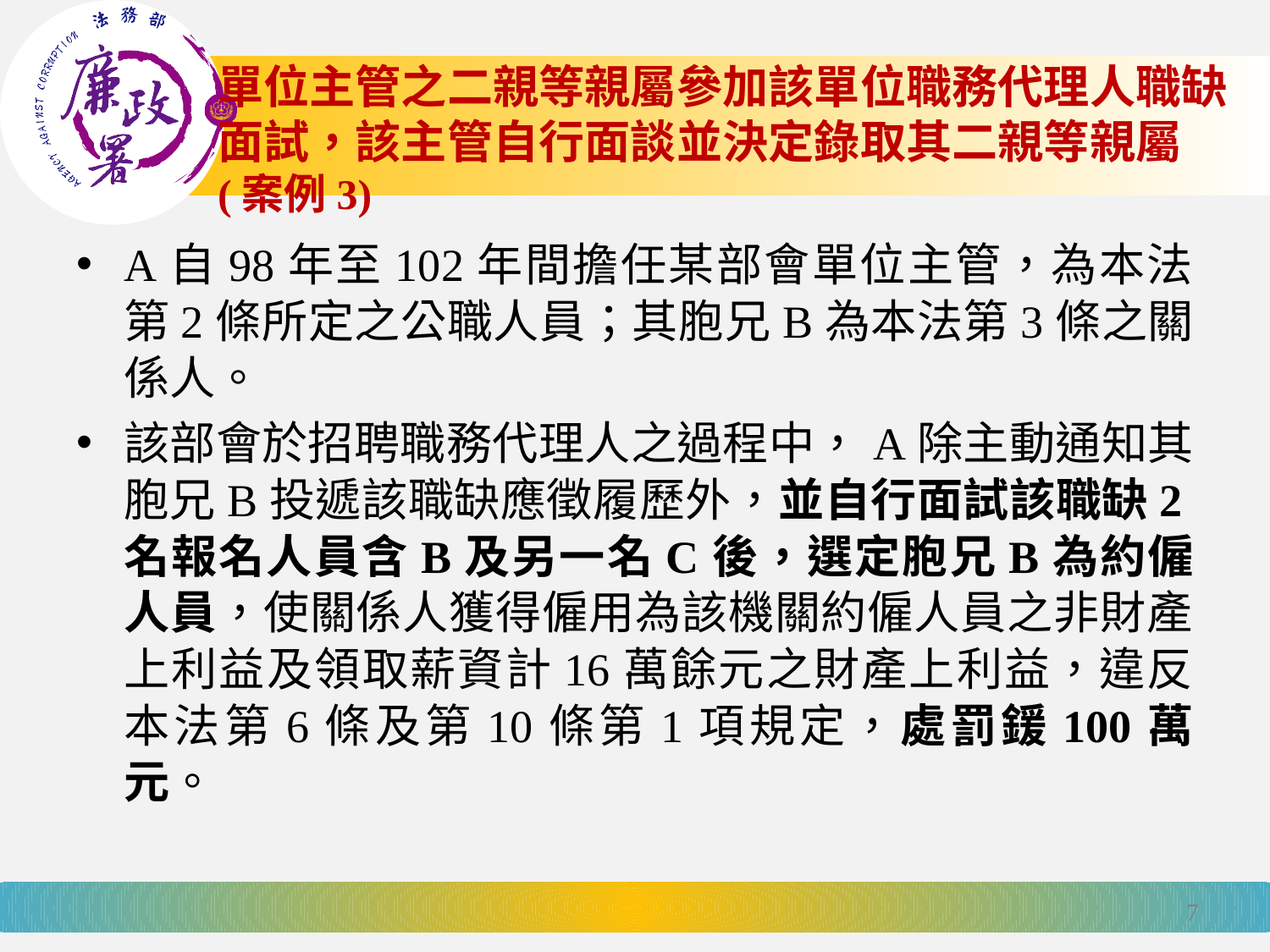

# 單位主管之二親等親屬參加該單位職務代理人職缺面試，該主管自行面談並決定錄取其二親等親屬(案例3)
A自98年至102年間擔任某部會單位主管，為本法第2條所定之公職人員；其胞兄B為本法第3條之關係人。
該部會於招聘職務代理人之過程中，A除主動通知其胞兄B投遞該職缺應徵履歷外，並自行面試該職缺2名報名人員含B及另一名C後，選定胞兄B為約僱人員，使關係人獲得僱用為該機關約僱人員之非財產上利益及領取薪資計16萬餘元之財產上利益，違反本法第6條及第10條第1項規定，處罰鍰100萬元。
7